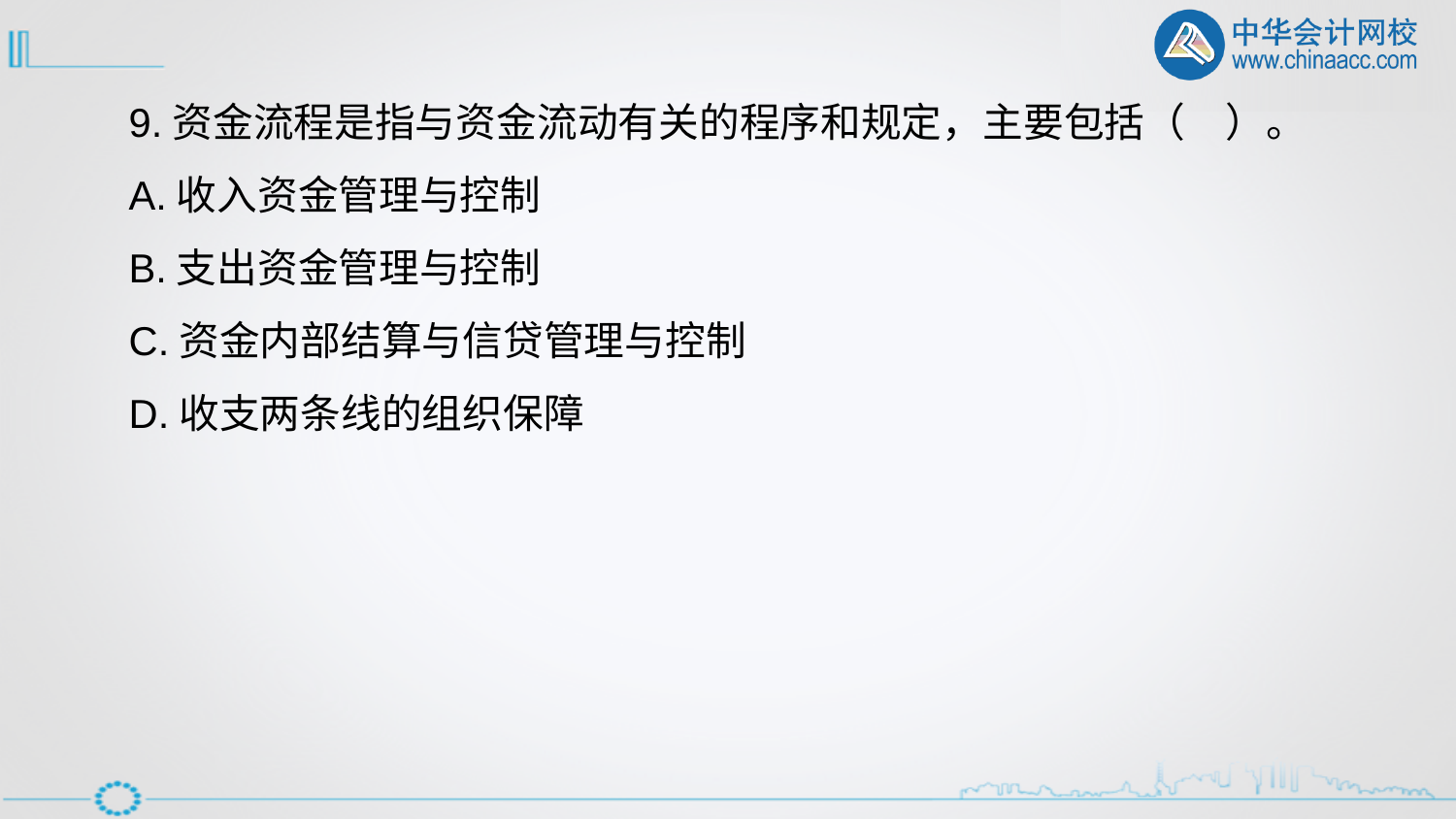

9.资金流程是指与资金流动有关的程序和规定，主要包括（　）。
A.收入资金管理与控制
B.支出资金管理与控制
C.资金内部结算与信贷管理与控制
D.收支两条线的组织保障